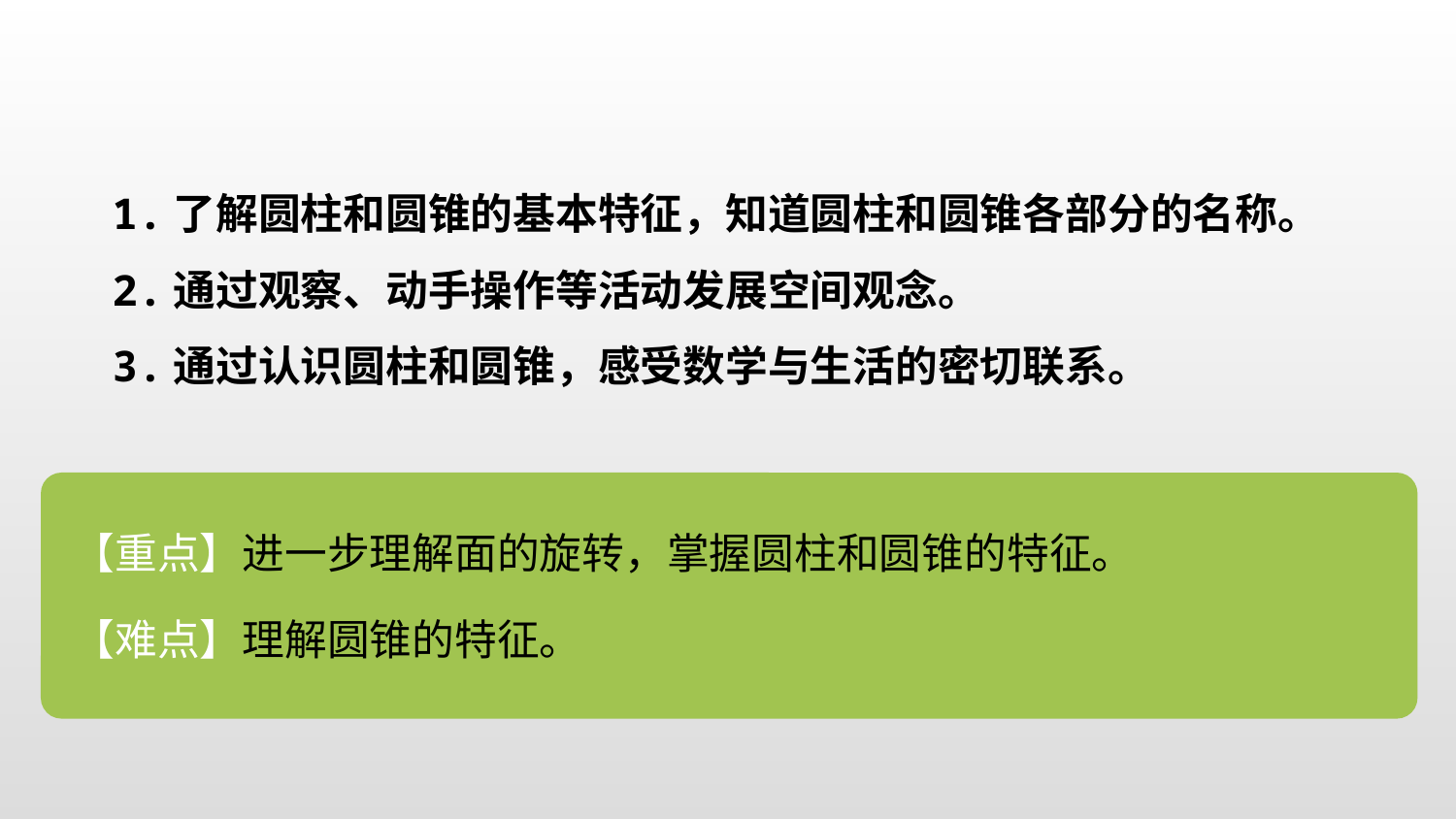

1.了解圆柱和圆锥的基本特征，知道圆柱和圆锥各部分的名称。
2.通过观察、动手操作等活动发展空间观念。
3.通过认识圆柱和圆锥，感受数学与生活的密切联系。

【重点】进一步理解面的旋转，掌握圆柱和圆锥的特征。
【难点】理解圆锥的特征。